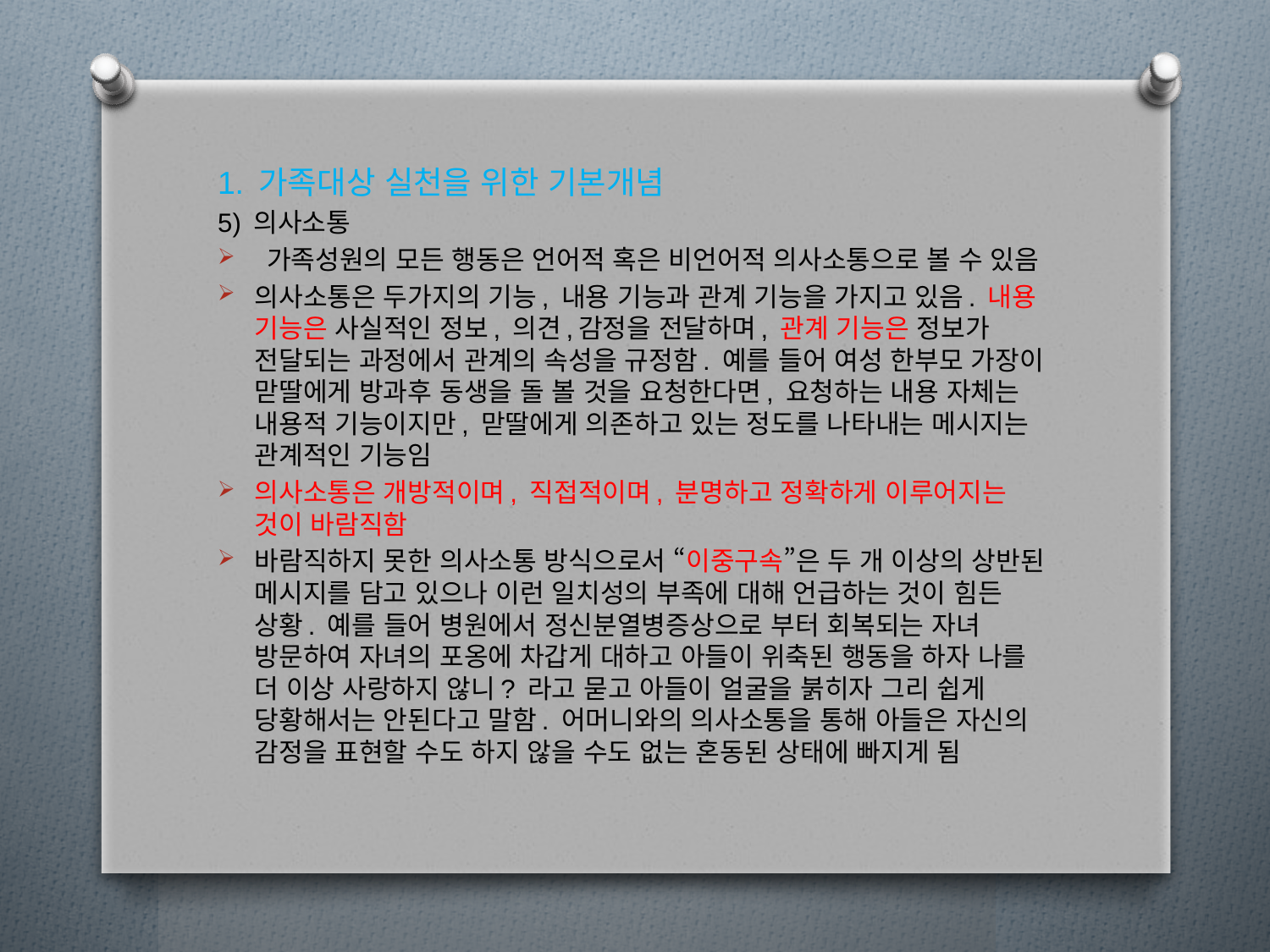

1. 가족대상 실천을 위한 기본개념
5) 의사소통
 가족성원의 모든 행동은 언어적 혹은 비언어적 의사소통으로 볼 수 있음
의사소통은 두가지의 기능, 내용 기능과 관계 기능을 가지고 있음. 내용 기능은 사실적인 정보, 의견,감정을 전달하며, 관계 기능은 정보가 전달되는 과정에서 관계의 속성을 규정함. 예를 들어 여성 한부모 가장이 맏딸에게 방과후 동생을 돌 볼 것을 요청한다면, 요청하는 내용 자체는 내용적 기능이지만, 맏딸에게 의존하고 있는 정도를 나타내는 메시지는 관계적인 기능임
의사소통은 개방적이며, 직접적이며, 분명하고 정확하게 이루어지는 것이 바람직함
바람직하지 못한 의사소통 방식으로서 “이중구속”은 두 개 이상의 상반된 메시지를 담고 있으나 이런 일치성의 부족에 대해 언급하는 것이 힘든 상황. 예를 들어 병원에서 정신분열병증상으로 부터 회복되는 자녀 방문하여 자녀의 포옹에 차갑게 대하고 아들이 위축된 행동을 하자 나를 더 이상 사랑하지 않니? 라고 묻고 아들이 얼굴을 붉히자 그리 쉽게 당황해서는 안된다고 말함. 어머니와의 의사소통을 통해 아들은 자신의 감정을 표현할 수도 하지 않을 수도 없는 혼동된 상태에 빠지게 됨